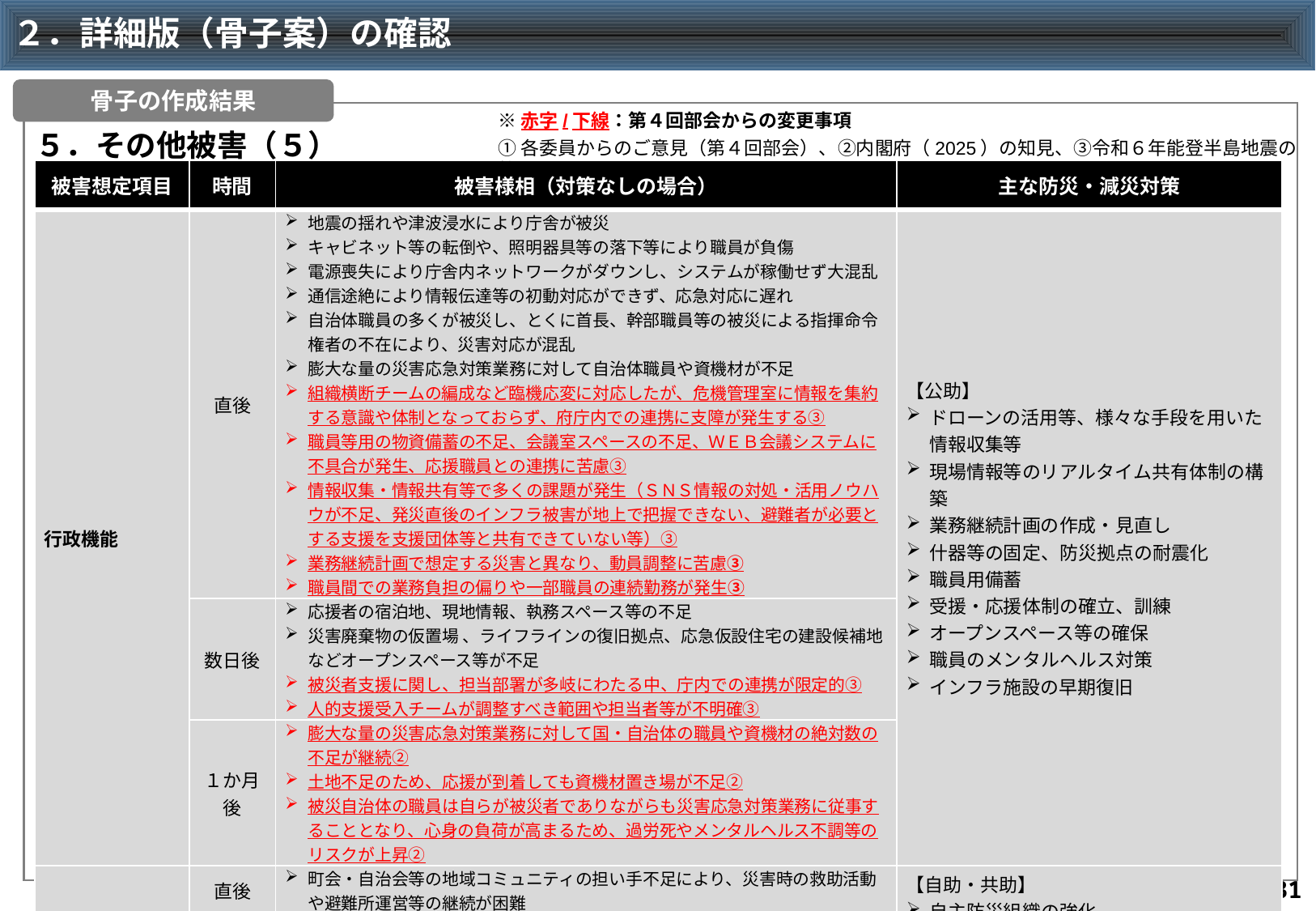

# ２．詳細版（骨子案）の確認
骨子の作成結果
※赤字/下線：第４回部会からの変更事項
５．その他被害（５）
①各委員からのご意見（第４回部会）、②内閣府（2025）の知見、③令和６年能登半島地震の教訓
| 被害想定項目 | 時間 | 被害様相（対策なしの場合） | 主な防災・減災対策 |
| --- | --- | --- | --- |
| 行政機能 | 直後 | 地震の揺れや津波浸水により庁舎が被災 キャビネット等の転倒や、照明器具等の落下等により職員が負傷 電源喪失により庁舎内ネットワークがダウンし、システムが稼働せず大混乱 通信途絶により情報伝達等の初動対応ができず、応急対応に遅れ 自治体職員の多くが被災し、とくに首長、幹部職員等の被災による指揮命令権者の不在により、災害対応が混乱 膨大な量の災害応急対策業務に対して自治体職員や資機材が不足 組織横断チームの編成など臨機応変に対応したが、危機管理室に情報を集約する意識や体制となっておらず、府庁内での連携に支障が発生する③ 職員等用の物資備蓄の不足、会議室スペースの不足、ＷＥＢ会議システムに不具合が発生、応援職員との連携に苦慮③ 情報収集・情報共有等で多くの課題が発生（ＳＮＳ情報の対処・活用ノウハウが不足、発災直後のインフラ被害が地上で把握できない、避難者が必要とする支援を支援団体等と共有できていない等）③ 業務継続計画で想定する災害と異なり、動員調整に苦慮③ 職員間での業務負担の偏りや一部職員の連続勤務が発生③ | 【公助】 ドローンの活用等、様々な手段を用いた情報収集等 現場情報等のリアルタイム共有体制の構築 業務継続計画の作成・見直し 什器等の固定、防災拠点の耐震化 職員用備蓄 受援・応援体制の確立、訓練 オープンスペース等の確保 職員のメンタルヘルス対策 インフラ施設の早期復旧 |
|  | 数日後 | 応援者の宿泊地、現地情報、執務スペース等の不足 災害廃棄物の仮置場 、ライフラインの復旧拠点、応急仮設住宅の建設候補地などオープンスペース等が不足 被災者支援に関し、担当部署が多岐にわたる中、庁内での連携が限定的③ 人的支援受入チームが調整すべき範囲や担当者等が不明確③ |  |
|  | １か月後 | 膨大な量の災害応急対策業務に対して国・自治体の職員や資機材の絶対数の不足が継続② 土地不足のため、応援が到着しても資機材置き場が不足② 被災自治体の職員は自らが被災者でありながらも災害応急対策業務に従事することとなり、心身の負荷が高まるため、過労死やメンタルヘルス不調等のリスクが上昇② |  |
| 地域コミュニティ関係 | 直後 | 町会・自治会等の地域コミュニティの担い手不足により、災害時の救助活動や避難所運営等の継続が困難 | 【自助・共助】 自主防災組織の強化 地区防災計画の作成 【公助】 地区防災計画の作成支援 地域活性化に向けたイベントの開催等 |
|  | 数日後 | 担い手の高齢化が進んでいる地域では、担い手となる高齢者が、災害時に過労等により体調を崩し、震災関連死に至る可能性 |  |
|  | １か月後 | 仮設住宅への入居等に伴い、従前のコミュニティが分断され、生活再建やまちの復興にとって重要な住民同士のつながりが弱くなる 地域の文化・スポーツ活動など、日頃の生きがいを失う可能性 |  |
31